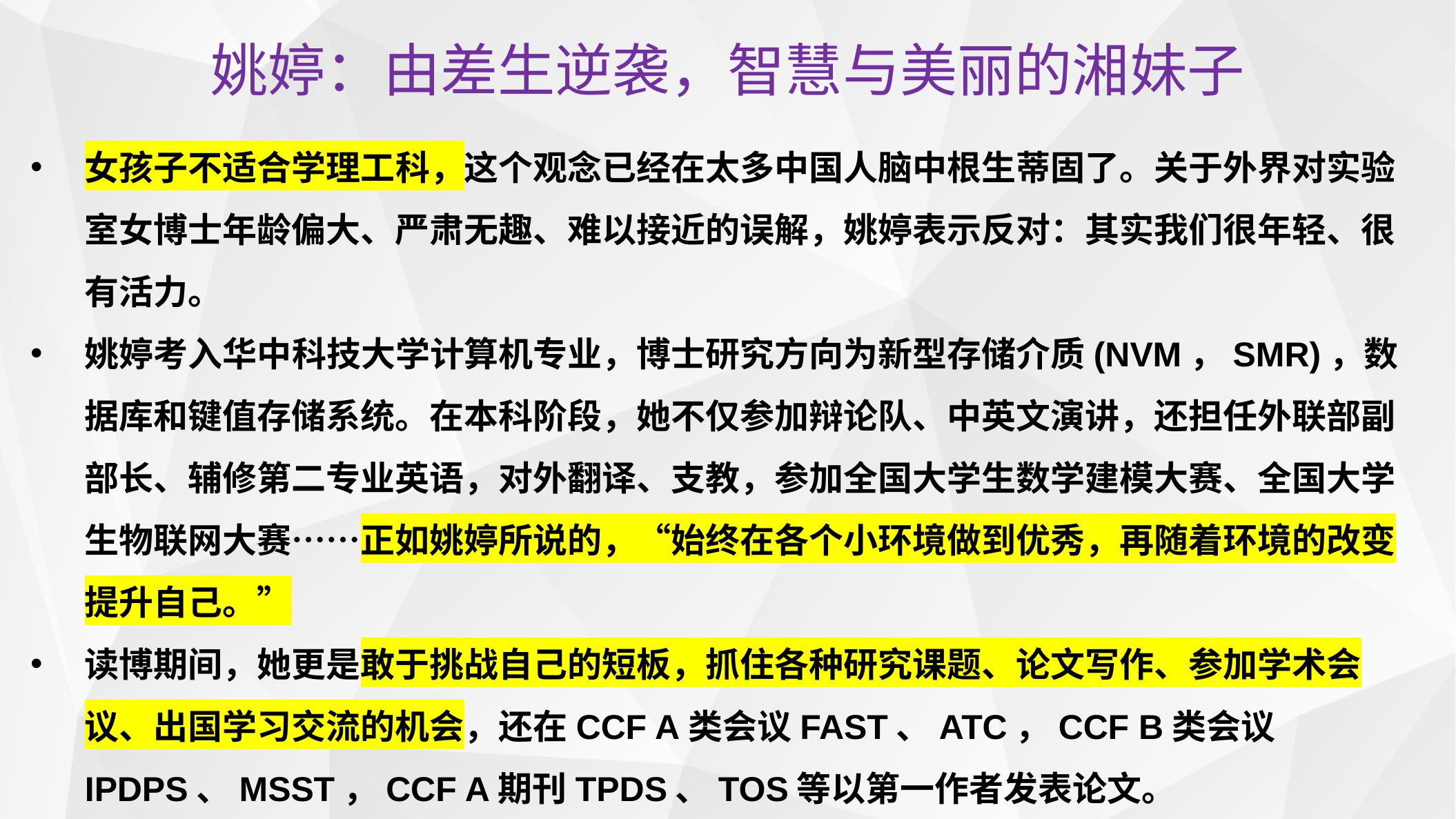

# 姚婷：由差生逆袭，智慧与美丽的湘妹子
女孩子不适合学理工科，这个观念已经在太多中国人脑中根生蒂固了。关于外界对实验室女博士年龄偏大、严肃无趣、难以接近的误解，姚婷表示反对：其实我们很年轻、很有活力。
姚婷考入华中科技大学计算机专业，博士研究方向为新型存储介质(NVM，SMR)，数据库和键值存储系统。在本科阶段，她不仅参加辩论队、中英文演讲，还担任外联部副部长、辅修第二专业英语，对外翻译、支教，参加全国大学生数学建模大赛、全国大学生物联网大赛……正如姚婷所说的，“始终在各个小环境做到优秀，再随着环境的改变提升自己。”
读博期间，她更是敢于挑战自己的短板，抓住各种研究课题、论文写作、参加学术会议、出国学习交流的机会，还在CCF A类会议FAST、ATC，CCF B类会议IPDPS、MSST，CCF A期刊TPDS、TOS等以第一作者发表论文。